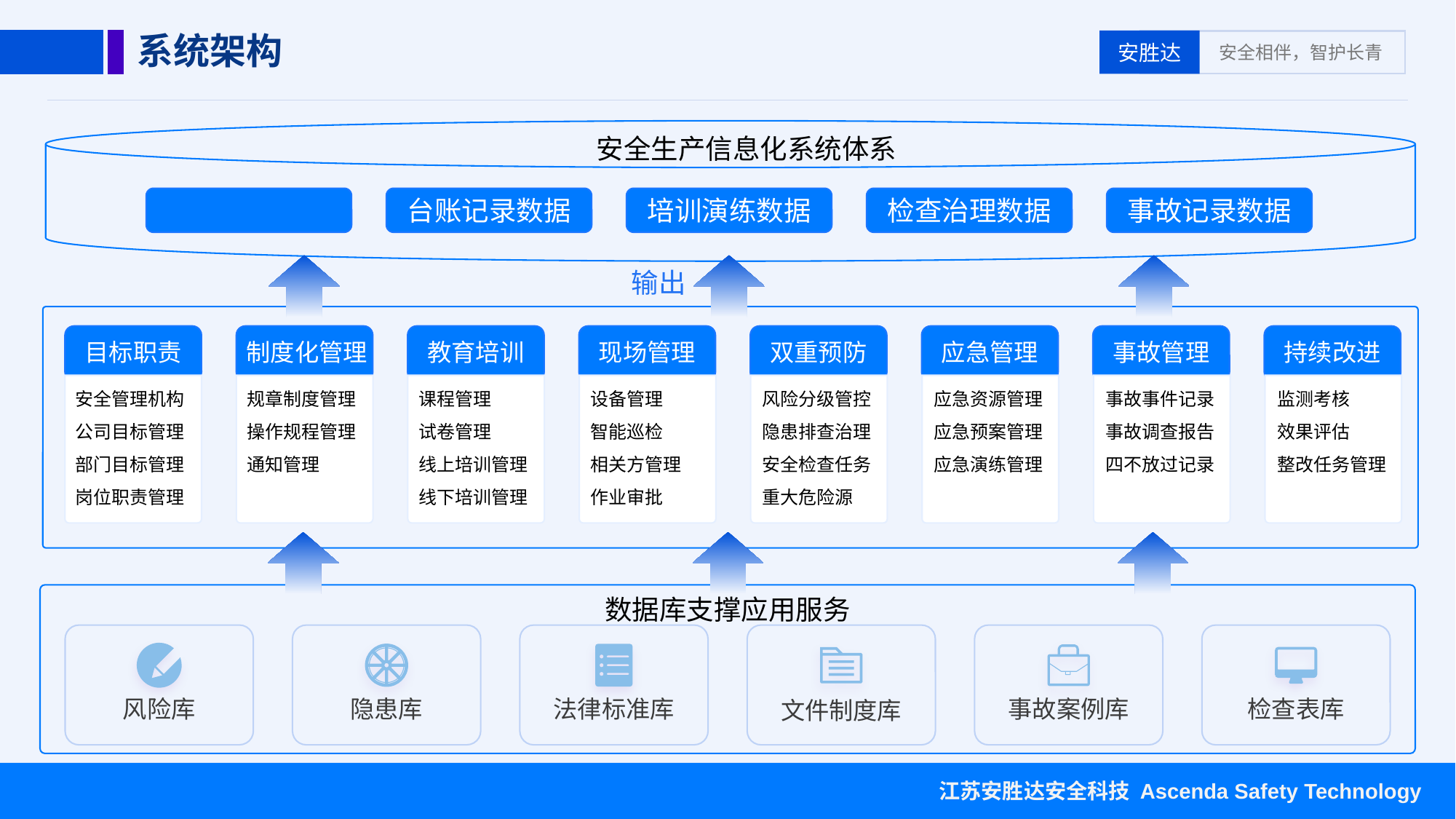

系统架构

安全生产信息化系统体系
目标职责数据
台账记录数据
培训演练数据
检查治理数据
事故记录数据

输出

目标职责
制度化管理
教育培训
现场管理
双重预防
应急管理
事故管理
持续改进
安全管理机构
公司目标管理
部门目标管理
岗位职责管理
规章制度管理
操作规程管理
通知管理
课程管理
试卷管理
线上培训管理
线下培训管理
设备管理
智能巡检
相关方管理
作业审批
风险分级管控
隐患排查治理
安全检查任务
重大危险源
应急资源管理
应急预案管理
应急演练管理
事故事件记录
事故调查报告
四不放过记录
监测考核
效果评估
整改任务管理

数据库支撑应用服务

风险库

隐患库

法律标准库

文件制度库

事故案例库

检查表库